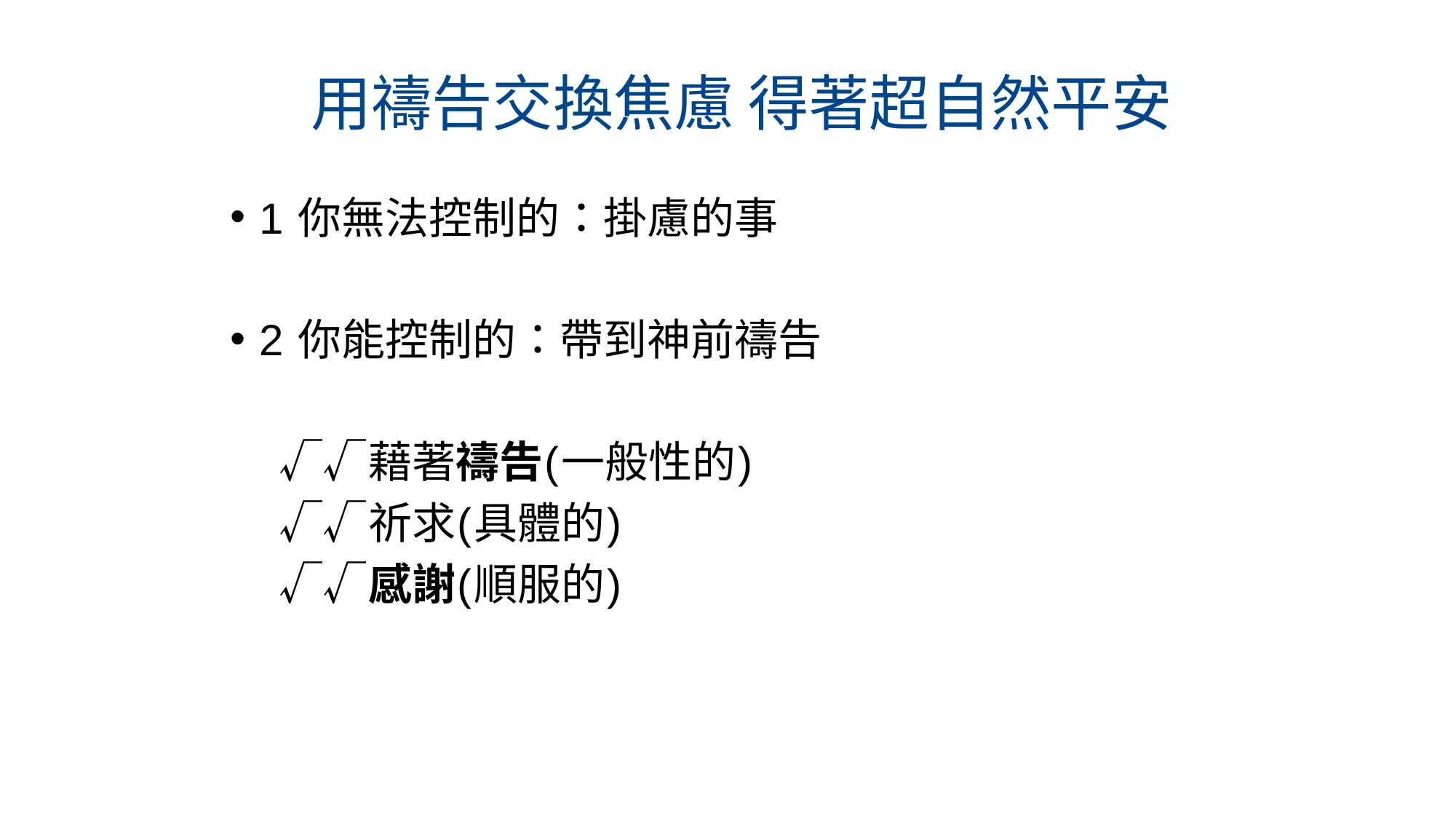

# 用禱告交換焦慮 得著超自然平安

1 你無法控制的：掛慮的事

2 你能控制的：帶到神前禱告

     √√藉著禱告(一般性的)
     √√祈求(具體的)
     √√感謝(順服的)